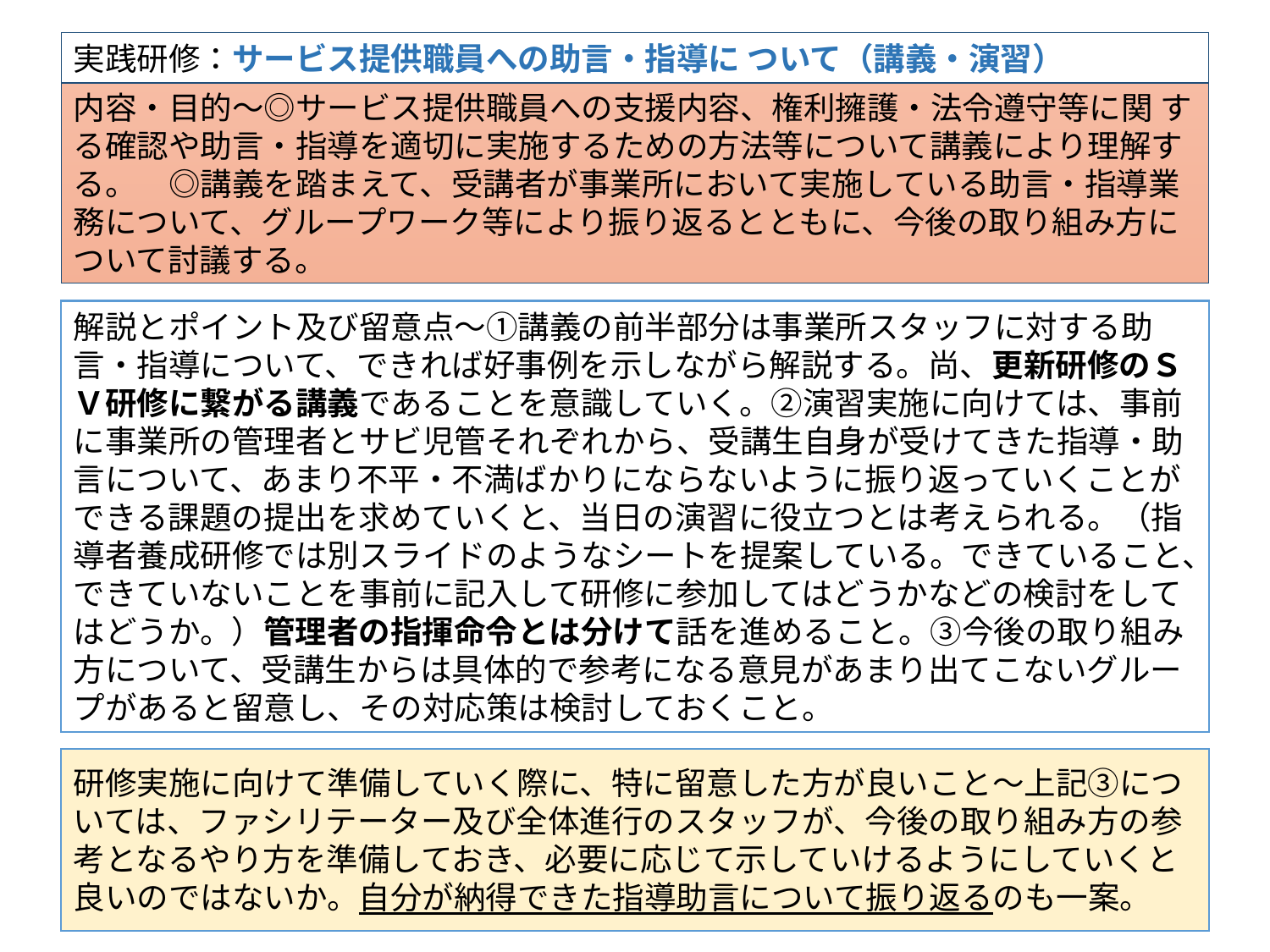

実践研修：サービス提供職員への助言・指導に ついて（講義・演習）
内容・目的～◎サービス提供職員への支援内容、権利擁護・法令遵守等に関 する確認や助言・指導を適切に実施するための方法等について講義により理解する。　◎講義を踏まえて、受講者が事業所において実施している助言・指導業務について、グループワーク等により振り返るとともに、今後の取り組み方について討議する。
解説とポイント及び留意点～①講義の前半部分は事業所スタッフに対する助言・指導について、できれば好事例を示しながら解説する。尚、更新研修のＳＶ研修に繋がる講義であることを意識していく。②演習実施に向けては、事前に事業所の管理者とサビ児管それぞれから、受講生自身が受けてきた指導・助言について、あまり不平・不満ばかりにならないように振り返っていくことができる課題の提出を求めていくと、当日の演習に役立つとは考えられる。（指導者養成研修では別スライドのようなシートを提案している。できていること、できていないことを事前に記入して研修に参加してはどうかなどの検討をしてはどうか。）管理者の指揮命令とは分けて話を進めること。③今後の取り組み方について、受講生からは具体的で参考になる意見があまり出てこないグループがあると留意し、その対応策は検討しておくこと。
研修実施に向けて準備していく際に、特に留意した方が良いこと～上記③については、ファシリテーター及び全体進行のスタッフが、今後の取り組み方の参考となるやり方を準備しておき、必要に応じて示していけるようにしていくと良いのではないか。自分が納得できた指導助言について振り返るのも一案。